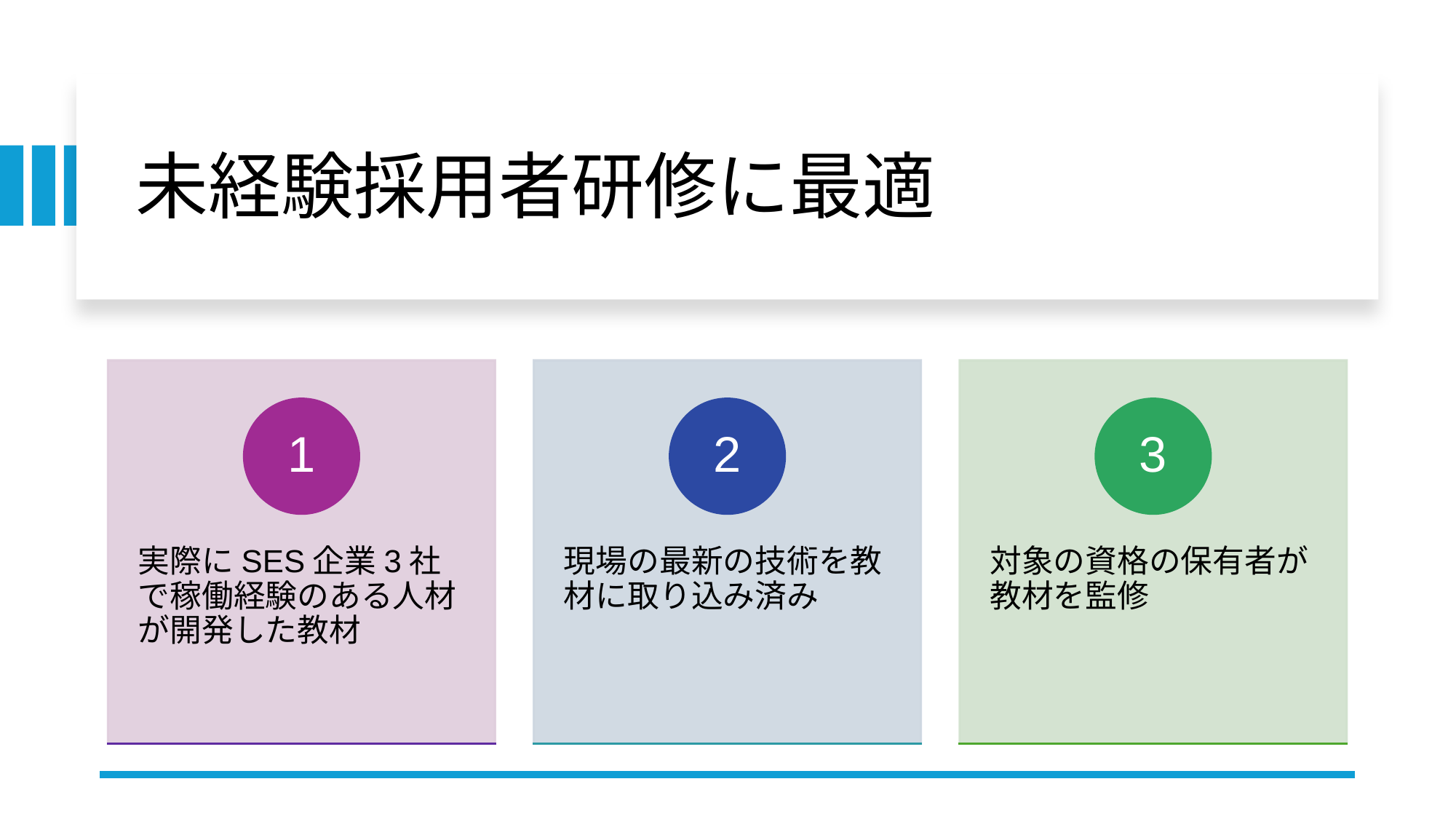

# 未経験採用者研修に最適

実際にSES企業3社で稼働経験のある人材が開発した教材
1
現場の最新の技術を教材に取り込み済み
2
対象の資格の保有者が教材を監修
3